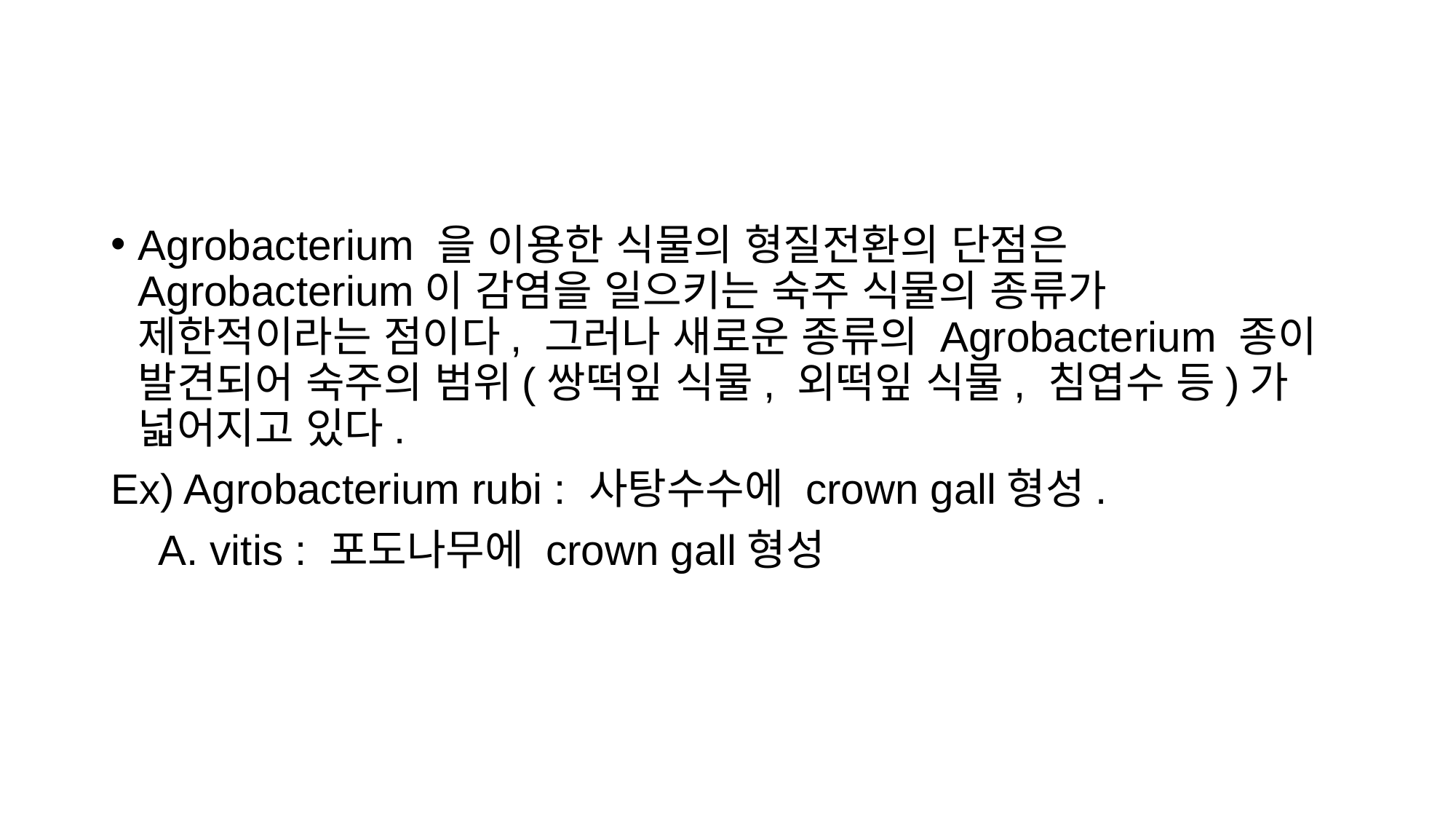

#
Agrobacterium 을 이용한 식물의 형질전환의 단점은 Agrobacterium이 감염을 일으키는 숙주 식물의 종류가 제한적이라는 점이다, 그러나 새로운 종류의 Agrobacterium 종이 발견되어 숙주의 범위(쌍떡잎 식물, 외떡잎 식물, 침엽수 등)가 넓어지고 있다.
Ex) Agrobacterium rubi : 사탕수수에 crown gall형성.
    A. vitis : 포도나무에 crown gall형성